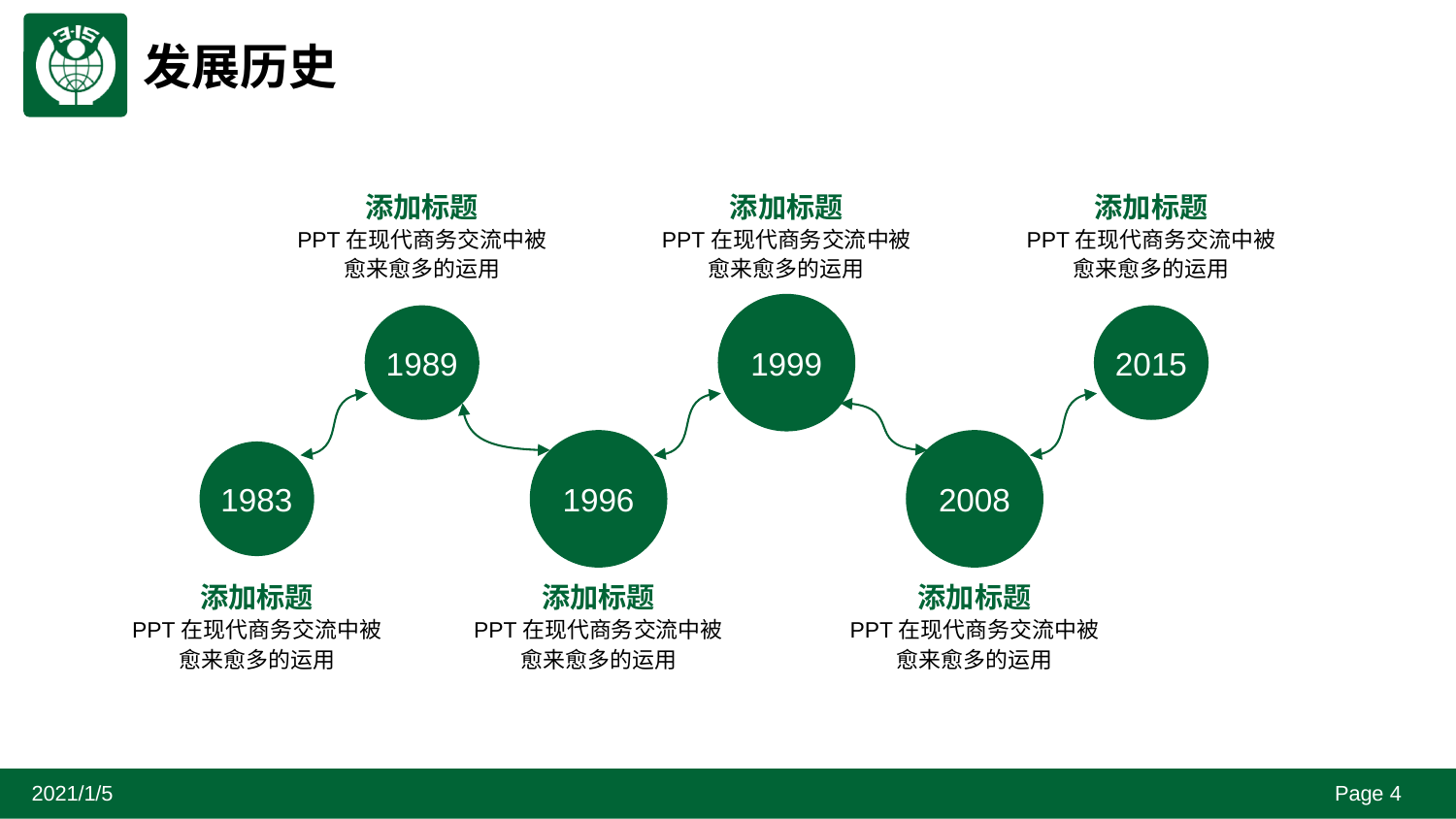

# 发展历史
添加标题
PPT在现代商务交流中被愈来愈多的运用
添加标题
PPT在现代商务交流中被愈来愈多的运用
添加标题
PPT在现代商务交流中被愈来愈多的运用
1999
1989
2015
1996
2008
1983
添加标题
PPT在现代商务交流中被愈来愈多的运用
添加标题
PPT在现代商务交流中被愈来愈多的运用
添加标题
PPT在现代商务交流中被愈来愈多的运用
2021/1/5
Page 4